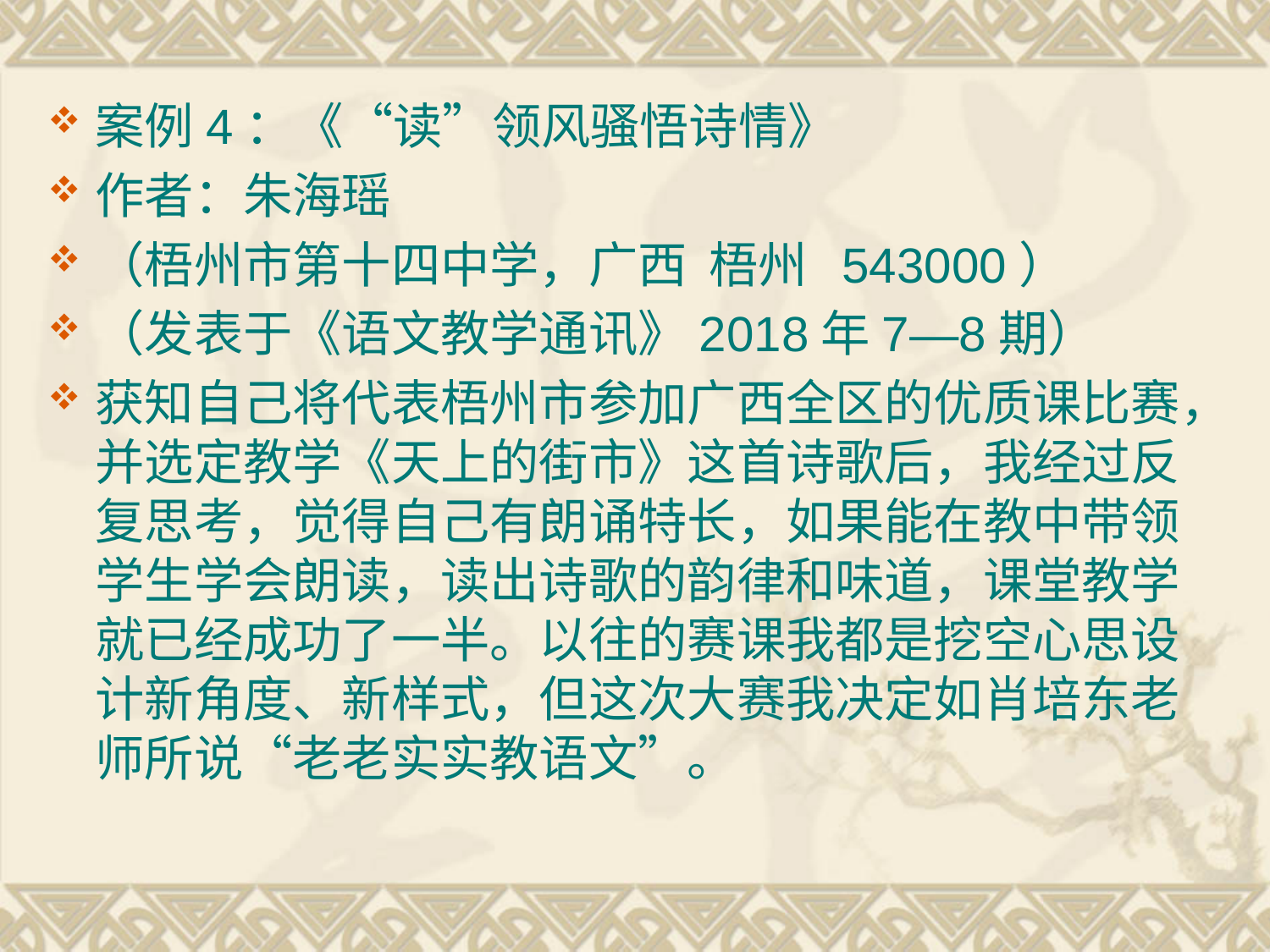

案例4：《“读”领风骚悟诗情》
作者：朱海瑶
（梧州市第十四中学，广西  梧州  543000）
（发表于《语文教学通讯》2018年7—8期）
获知自己将代表梧州市参加广西全区的优质课比赛，并选定教学《天上的街市》这首诗歌后，我经过反复思考，觉得自己有朗诵特长，如果能在教中带领学生学会朗读，读出诗歌的韵律和味道，课堂教学就已经成功了一半。以往的赛课我都是挖空心思设计新角度、新样式，但这次大赛我决定如肖培东老师所说“老老实实教语文”。